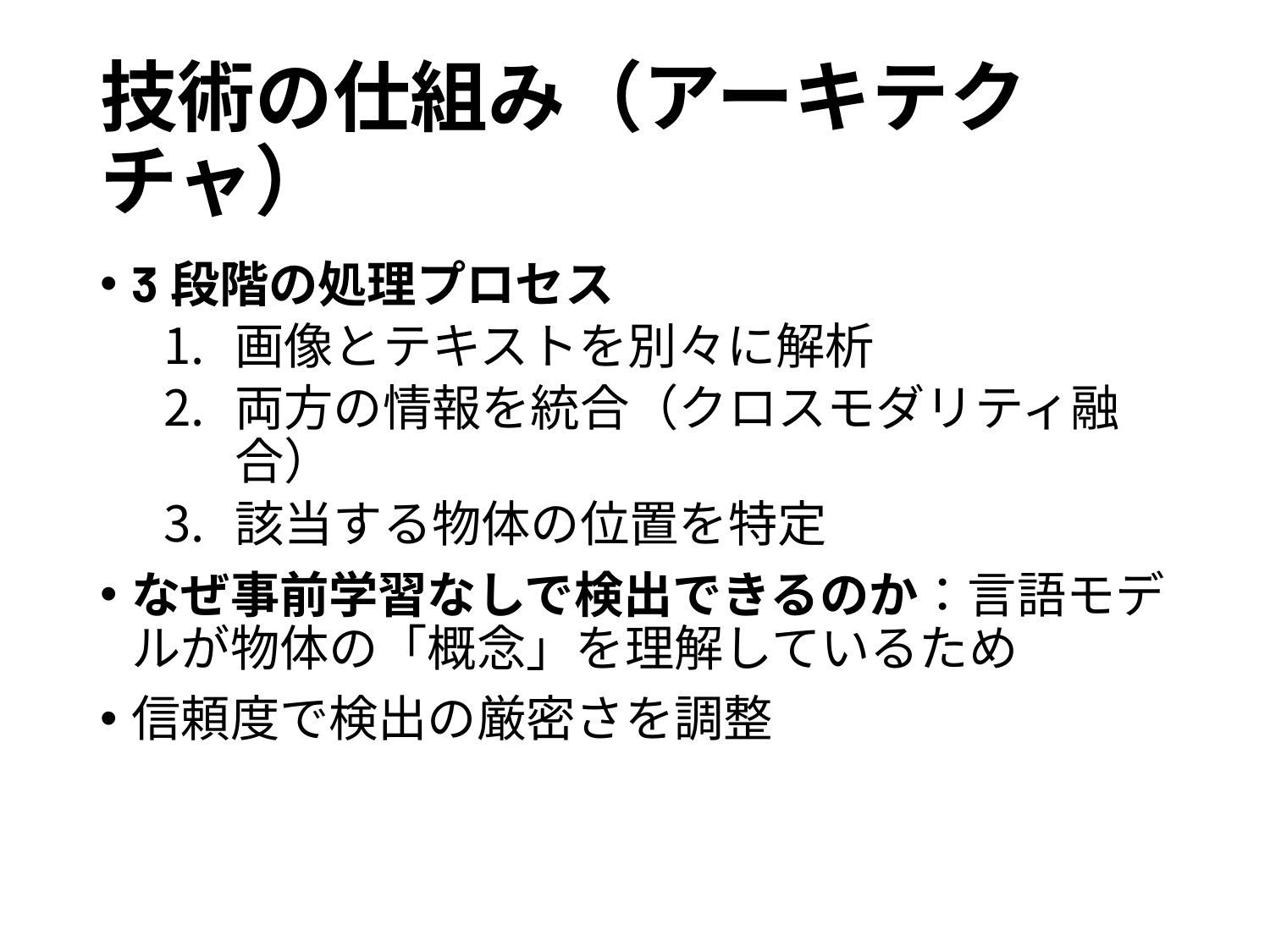

# 技術の仕組み（アーキテクチャ）
3段階の処理プロセス
画像とテキストを別々に解析
両方の情報を統合（クロスモダリティ融合）
該当する物体の位置を特定
なぜ事前学習なしで検出できるのか：言語モデルが物体の「概念」を理解しているため
信頼度で検出の厳密さを調整